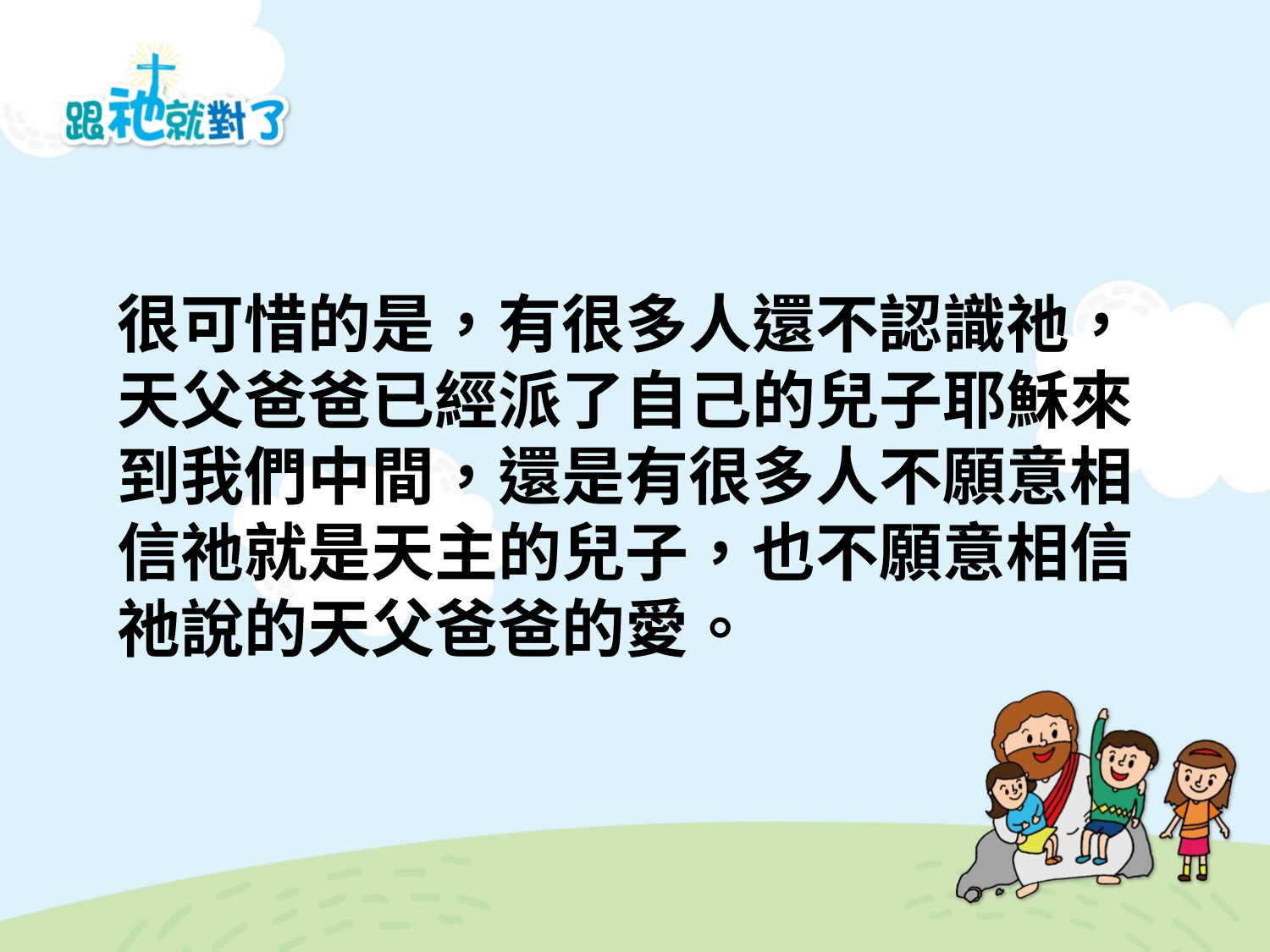

很可惜的是，有很多人還不認識祂，天父爸爸已經派了自己的兒子耶穌來到我們中間，還是有很多人不願意相信祂就是天主的兒子，也不願意相信祂說的天父爸爸的愛。